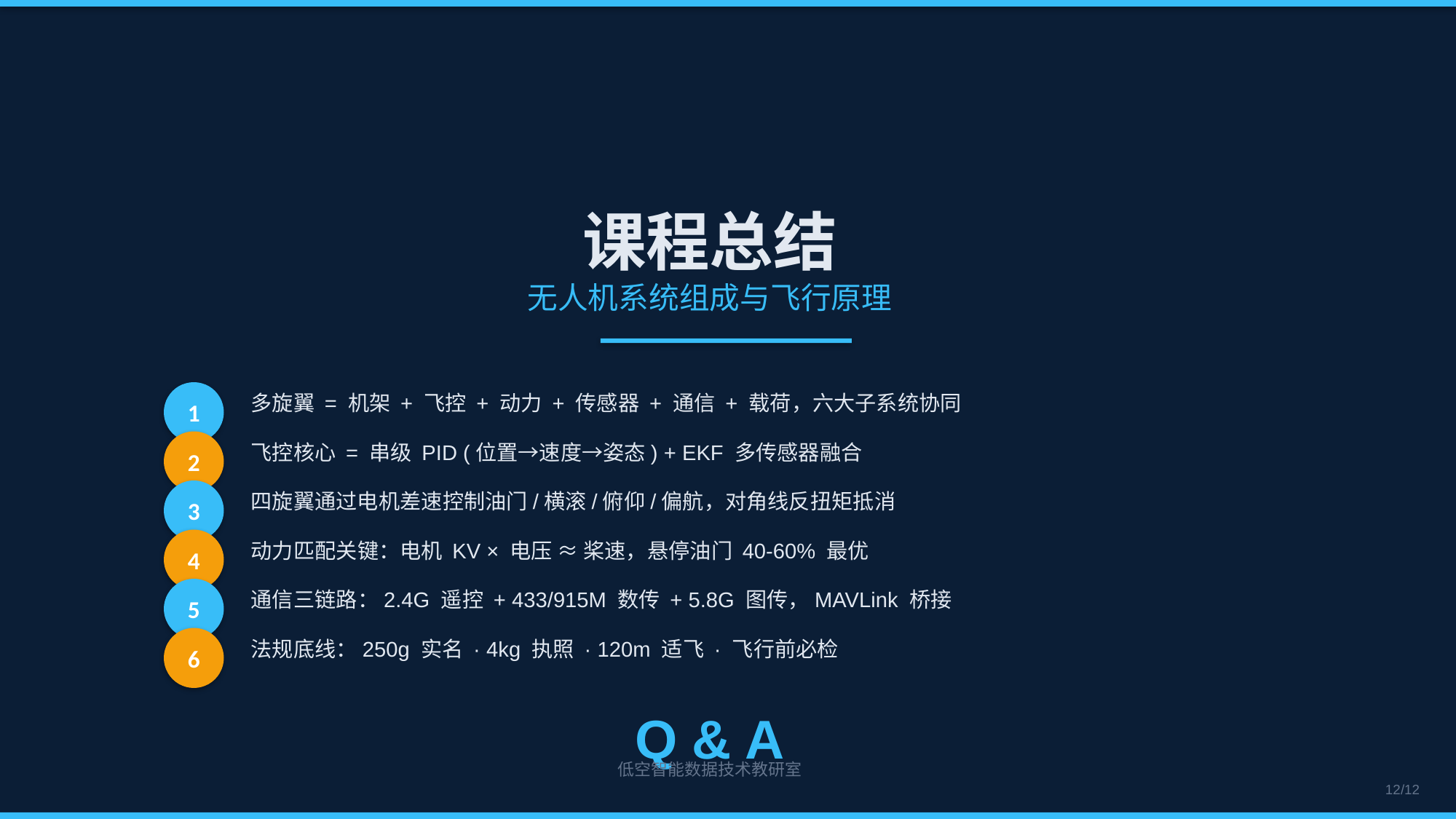

课程总结
无人机系统组成与飞行原理

1
多旋翼 = 机架 + 飞控 + 动力 + 传感器 + 通信 + 载荷，六大子系统协同
2
飞控核心 = 串级 PID (位置→速度→姿态) + EKF 多传感器融合
3
四旋翼通过电机差速控制油门/横滚/俯仰/偏航，对角线反扭矩抵消
4
动力匹配关键：电机 KV × 电压 ≈ 桨速，悬停油门 40-60% 最优
5
通信三链路：2.4G 遥控 + 433/915M 数传 + 5.8G 图传，MAVLink 桥接
6
法规底线：250g 实名 · 4kg 执照 · 120m 适飞 · 飞行前必检
Q & A
低空智能数据技术教研室
12/12